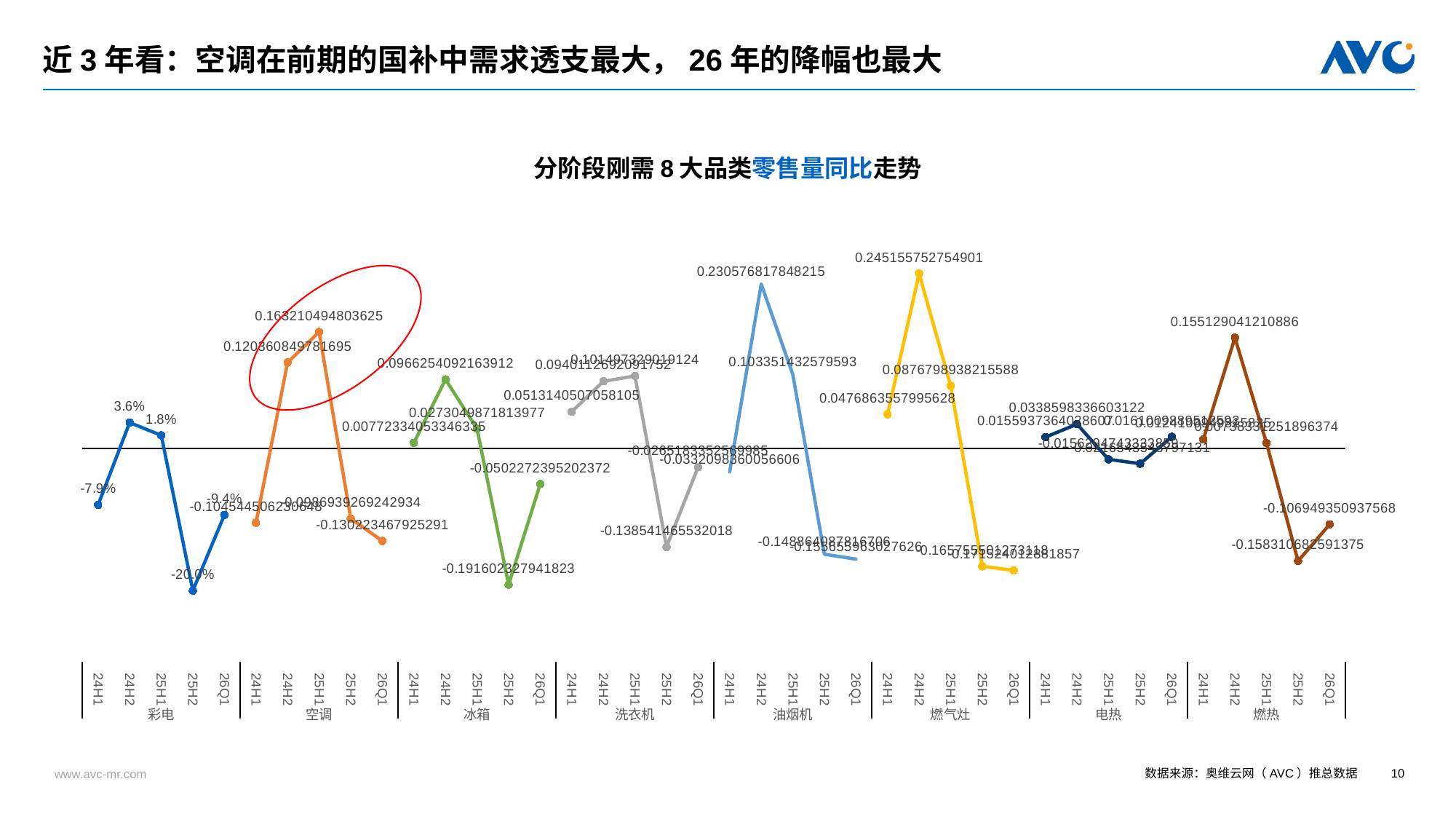

# 近3年看：空调在前期的国补中需求透支最大，26年的降幅也最大
分阶段刚需8大品类零售量同比走势

### Chart

| Category | 列3 | 列4 | 列5 | 列6 | 列7 | 列8 | 列9 | 列10 |
|---|---|---|---|---|---|---|---|---|
| 24H1 | -0.07938027906413814 | None | None | None | None | None | None | None |
| 24H2 | 0.036063970880950924 | None | None | None | None | None | None | None |
| 25H1 | 0.018051147582920812 | None | None | None | None | None | None | None |
| 25H2 | -0.19984689352920204 | None | None | None | None | None | None | None |
| 26Q1 | -0.09362841400126243 | None | None | None | None | None | None | None |
| 24H1 | None | -0.10454450623064793 | None | None | None | None | None | None |
| 24H2 | None | 0.12036084978169548 | None | None | None | None | None | None |
| 25H1 | None | 0.16321049480362482 | None | None | None | None | None | None |
| 25H2 | None | -0.09869392692429335 | None | None | None | None | None | None |
| 26Q1 | None | -0.1302234679252906 | None | None | None | None | None | None |
| 24H1 | None | None | 0.007723340533463352 | None | None | None | None | None |
| 24H2 | None | None | 0.09662540921639118 | None | None | None | None | None |
| 25H1 | None | None | 0.027304987181397733 | None | None | None | None | None |
| 25H2 | None | None | -0.19160232794182286 | None | None | None | None | None |
| 26Q1 | None | None | -0.05022723952023722 | None | None | None | None | None |
| 24H1 | None | None | None | 0.05131405070581052 | None | None | None | None |
| 24H2 | None | None | None | 0.09401126920917524 | None | None | None | None |
| 25H1 | None | None | None | 0.1014973290191239 | None | None | None | None |
| 25H2 | None | None | None | -0.1385414655320184 | None | None | None | None |
| 26Q1 | None | None | None | -0.026518335256998538 | None | None | None | None |
| 24H1 | None | None | None | None | -0.03320983600566063 | None | None | None |
| 24H2 | None | None | None | None | 0.23057681784821527 | None | None | None |
| 25H1 | None | None | None | None | 0.10335143257959345 | None | None | None |
| 25H2 | None | None | None | None | -0.14886408781670601 | None | None | None |
| 26Q1 | None | None | None | None | -0.15565596302762574 | None | None | None |
| 24H1 | None | None | None | None | None | 0.04768635579956282 | None | None |
| 24H2 | None | None | None | None | None | 0.2451557527549011 | None | None |
| 25H1 | None | None | None | None | None | 0.08767989382155883 | None | None |
| 25H2 | None | None | None | None | None | -0.16575550127311778 | None | None |
| 26Q1 | None | None | None | None | None | -0.17152401288185726 | None | None |
| 24H1 | None | None | None | None | None | None | 0.015593736402860658 | None |
| 24H2 | None | None | None | None | None | None | 0.0338598336603122 | None |
| 25H1 | None | None | None | None | None | None | -0.01562047433338587 | None |
| 25H2 | None | None | None | None | None | None | -0.02165435437971308 | None |
| 26Q1 | None | None | None | None | None | None | 0.016100988951259332 | None |
| 24H1 | None | None | None | None | None | None | None | 0.012410094931583515 |
| 24H2 | None | None | None | None | None | None | None | 0.1551290412108859 |
| 25H1 | None | None | None | None | None | None | None | 0.007383312518963736 |
| 25H2 | None | None | None | None | None | None | None | -0.15831068259137504 |
| 26Q1 | None | None | None | None | None | None | None | -0.10694935093756763 |
数据来源：奥维云网（AVC）推总数据